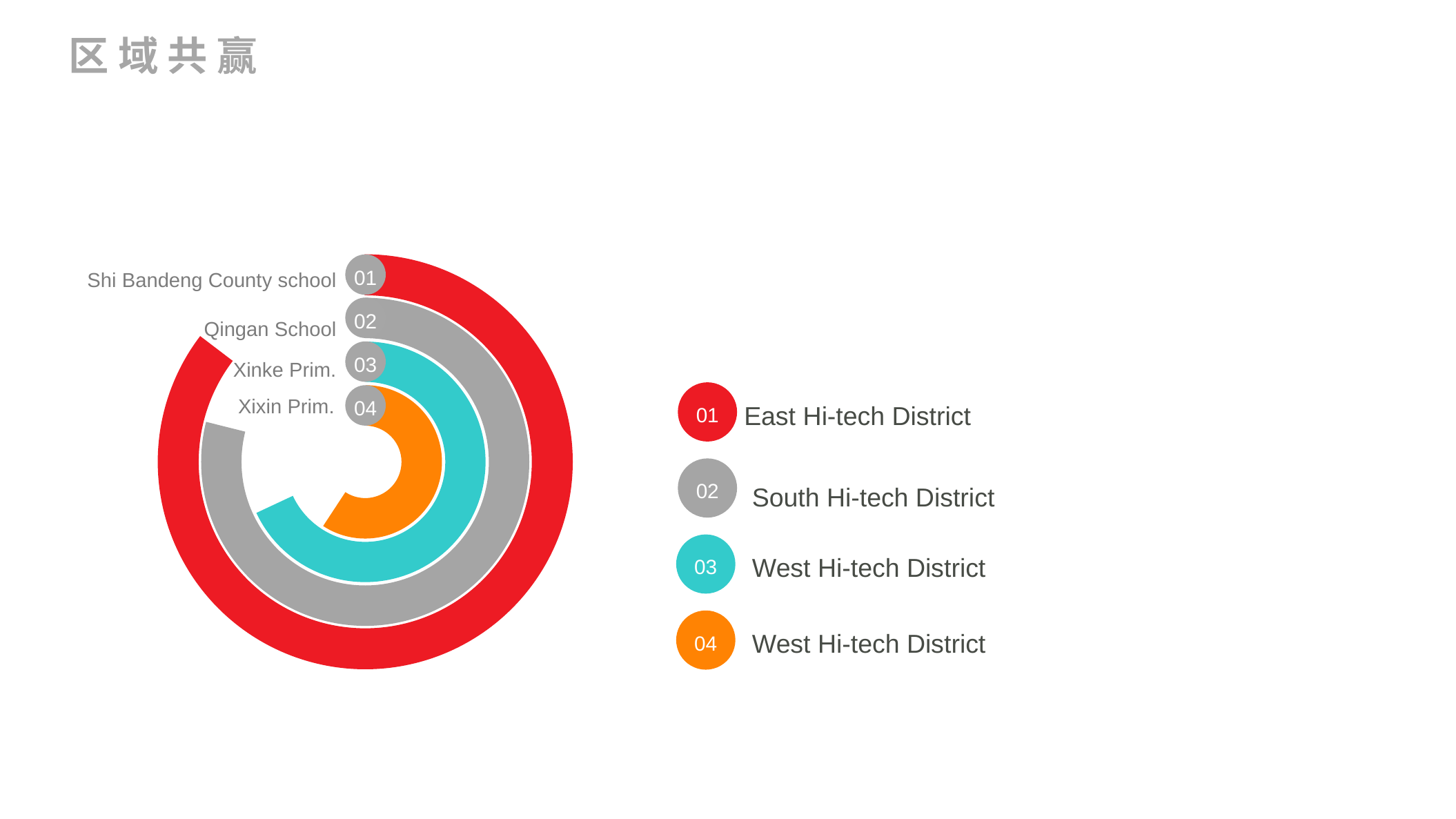

区 域 共 赢

01
Shi Bandeng County school
02

Qingan School
03

Xinke Prim.
01

04
Xixin Prim.
East Hi-tech District
02
South Hi-tech District
03
West Hi-tech District
04
West Hi-tech District